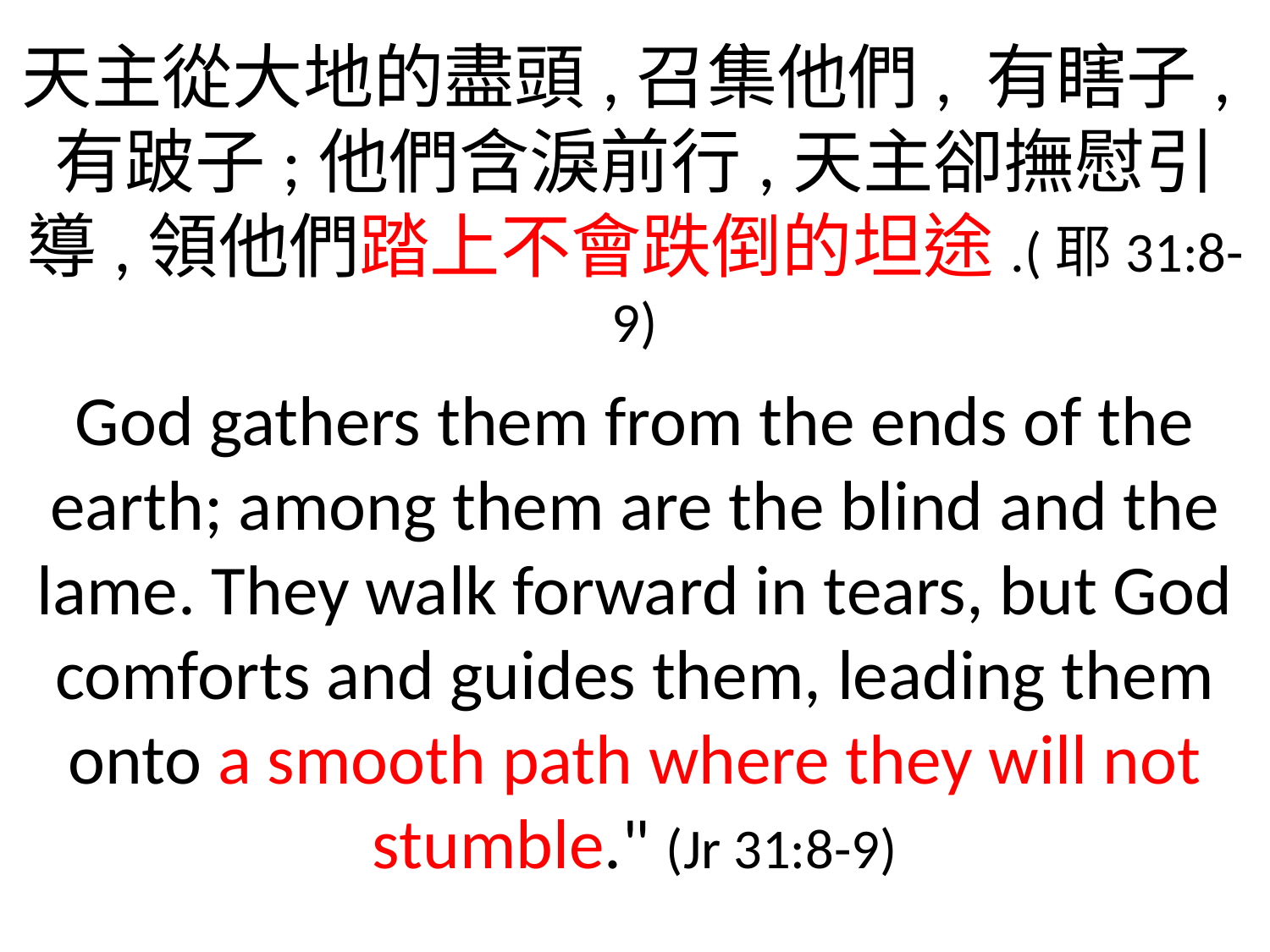

天主從大地的盡頭,召集他們, 有瞎子,有跛子;他們含淚前行,天主卻撫慰引導,領他們踏上不會跌倒的坦途.(耶31:8-9)
God gathers them from the ends of the earth; among them are the blind and the lame. They walk forward in tears, but God comforts and guides them, leading them onto a smooth path where they will not stumble." (Jr 31:8-9)